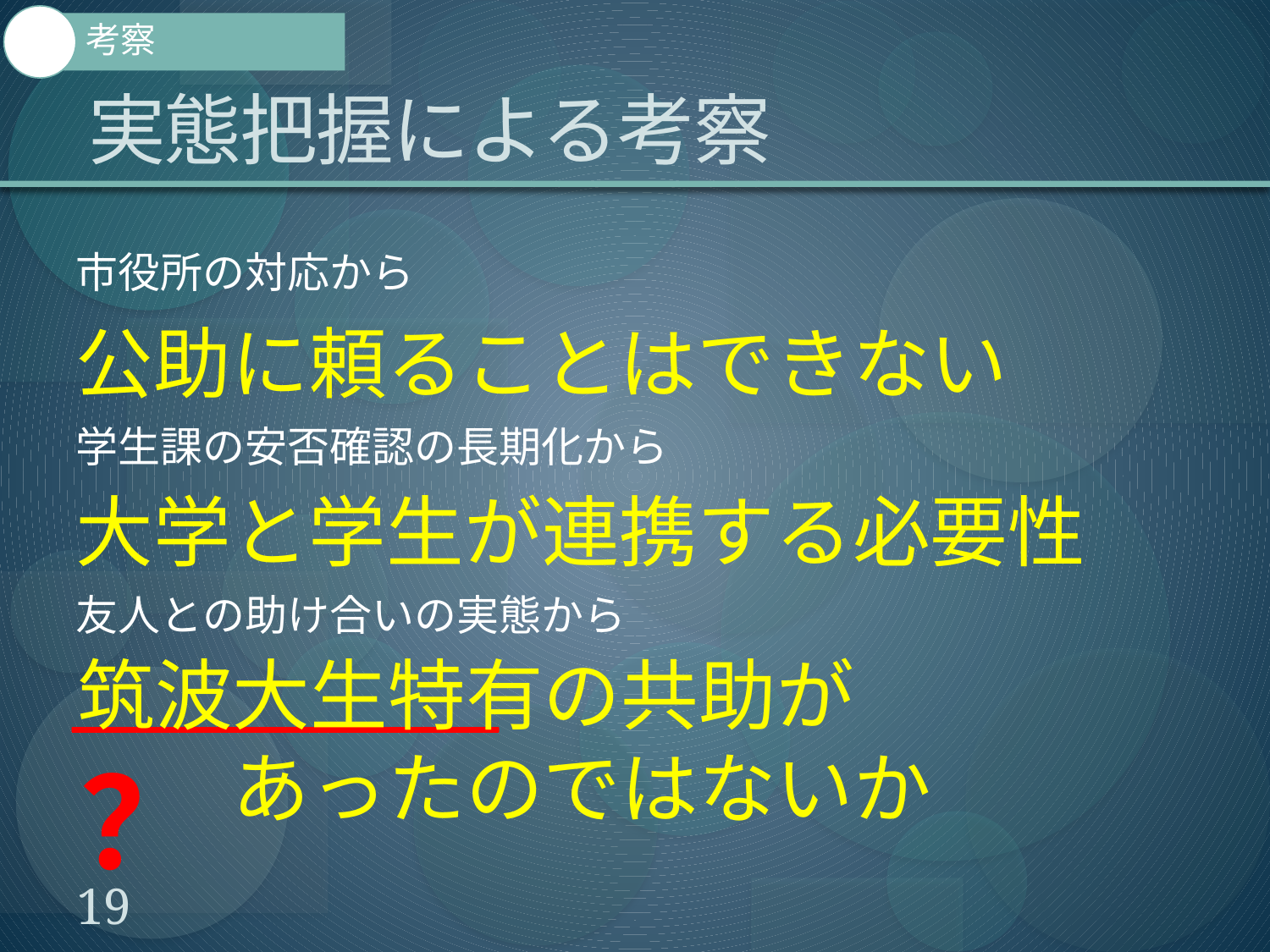

考察
# 実態把握による考察
市役所の対応から
公助に頼ることはできない
学生課の安否確認の長期化から
大学と学生が連携する必要性
友人との助け合いの実態から

____________
筑波大生特有の共助が
　　あったのではないか
？

19